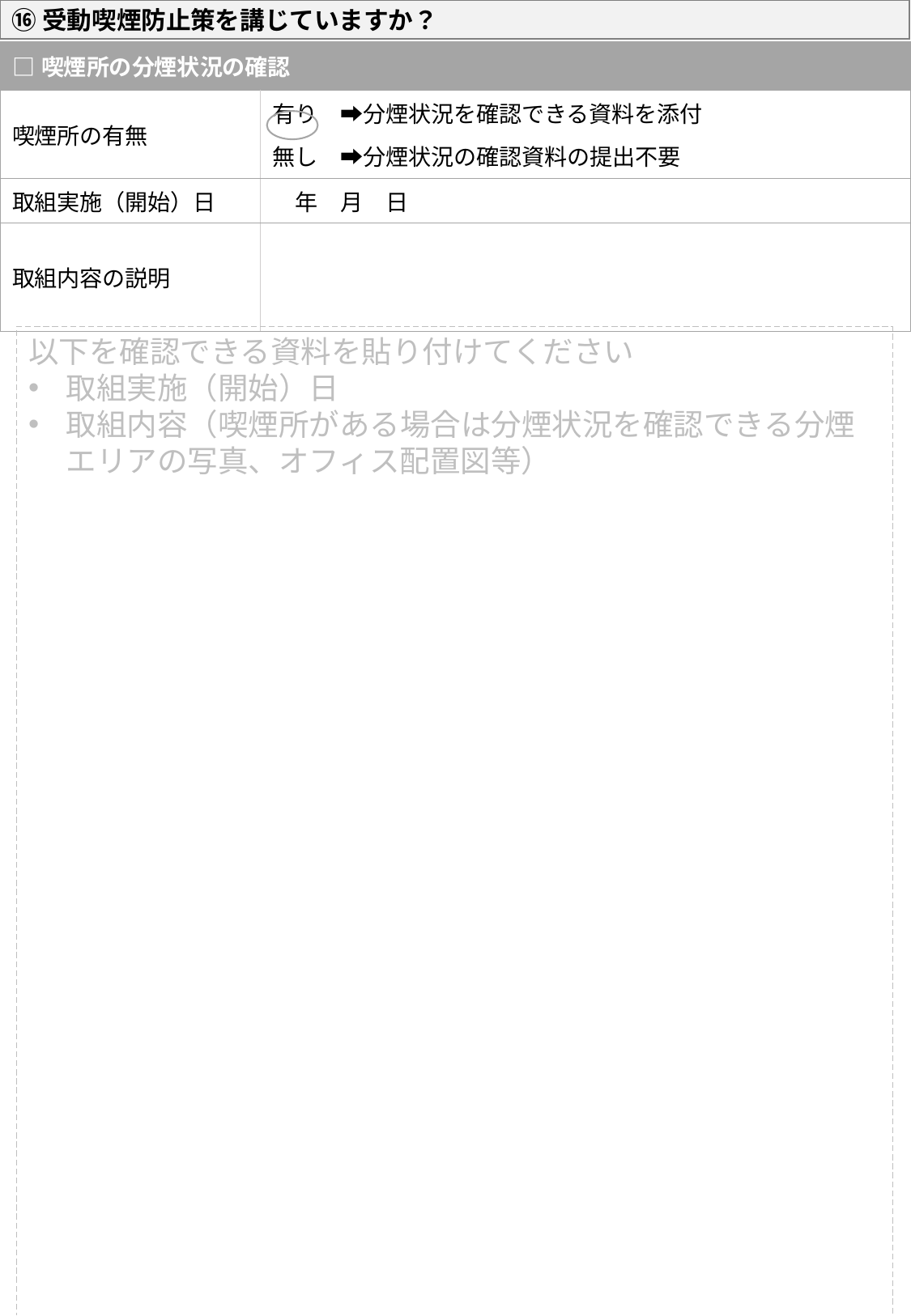

⑯受動喫煙防止策を講じていますか？
| □喫煙所の分煙状況の確認 |  |
| --- | --- |
| 喫煙所の有無 | 有り　➡分煙状況を確認できる資料を添付 無し　➡分煙状況の確認資料の提出不要 |
| 取組実施（開始）日 | 年　月　日 |
| 取組内容の説明 |  |
喫煙所の有無について、どちらかに「〇」を記載してください

事業所にて添付された資料の内容について詳しくご説明ください。
（ご自由に文言を変えてください。）
以下を確認できる資料を貼り付けてください
取組実施（開始）日
取組内容（喫煙所がある場合は分煙状況を確認できる分煙エリアの写真、オフィス配置図等）